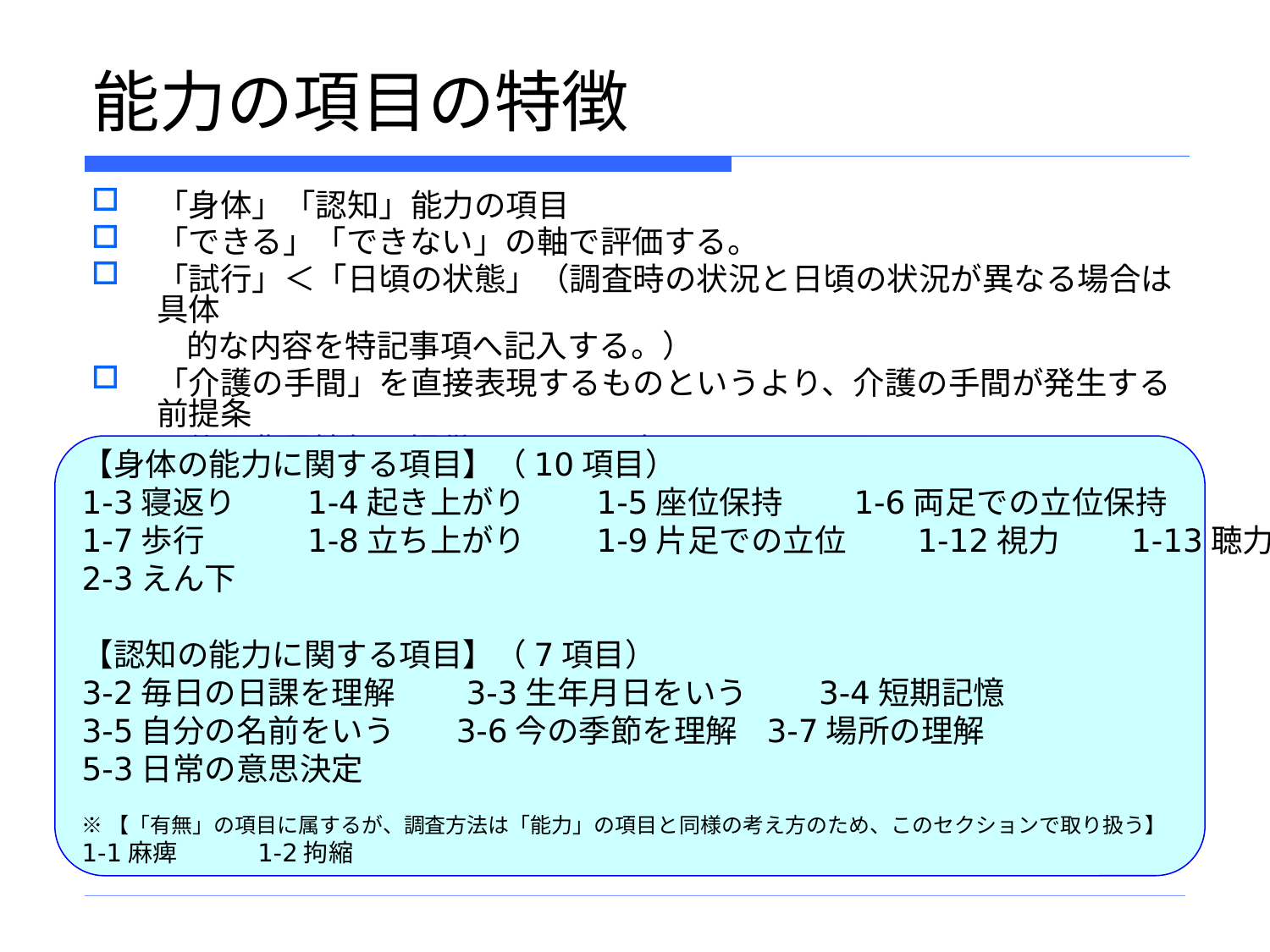

# 能力の項目の特徴
「身体」「認知」能力の項目
「できる」「できない」の軸で評価する。
「試行」＜「日頃の状態」（調査時の状況と日頃の状況が異なる場合は具体
　　　的な内容を特記事項へ記入する。）
「介護の手間」を直接表現するものというより、介護の手間が発生する前提条
　　　件や背景情報を提供するものと考えるとわかりやすい。
【身体の能力に関する項目】（10項目）
1-3寝返り　　1-4起き上がり　　1-5座位保持　　1-6両足での立位保持　　
1-7歩行　　　1-8立ち上がり　　1-9片足での立位　　1-12視力　　1-13聴力
2-3えん下

【認知の能力に関する項目】（7項目）
3-2毎日の日課を理解　　3-3生年月日をいう　　3-4短期記憶
3-5自分の名前をいう　   3-6今の季節を理解   3-7場所の理解　　
5-3日常の意思決定

※【「有無」の項目に属するが、調査方法は「能力」の項目と同様の考え方のため、このセクションで取り扱う】
1-1麻痺　　　1-2拘縮